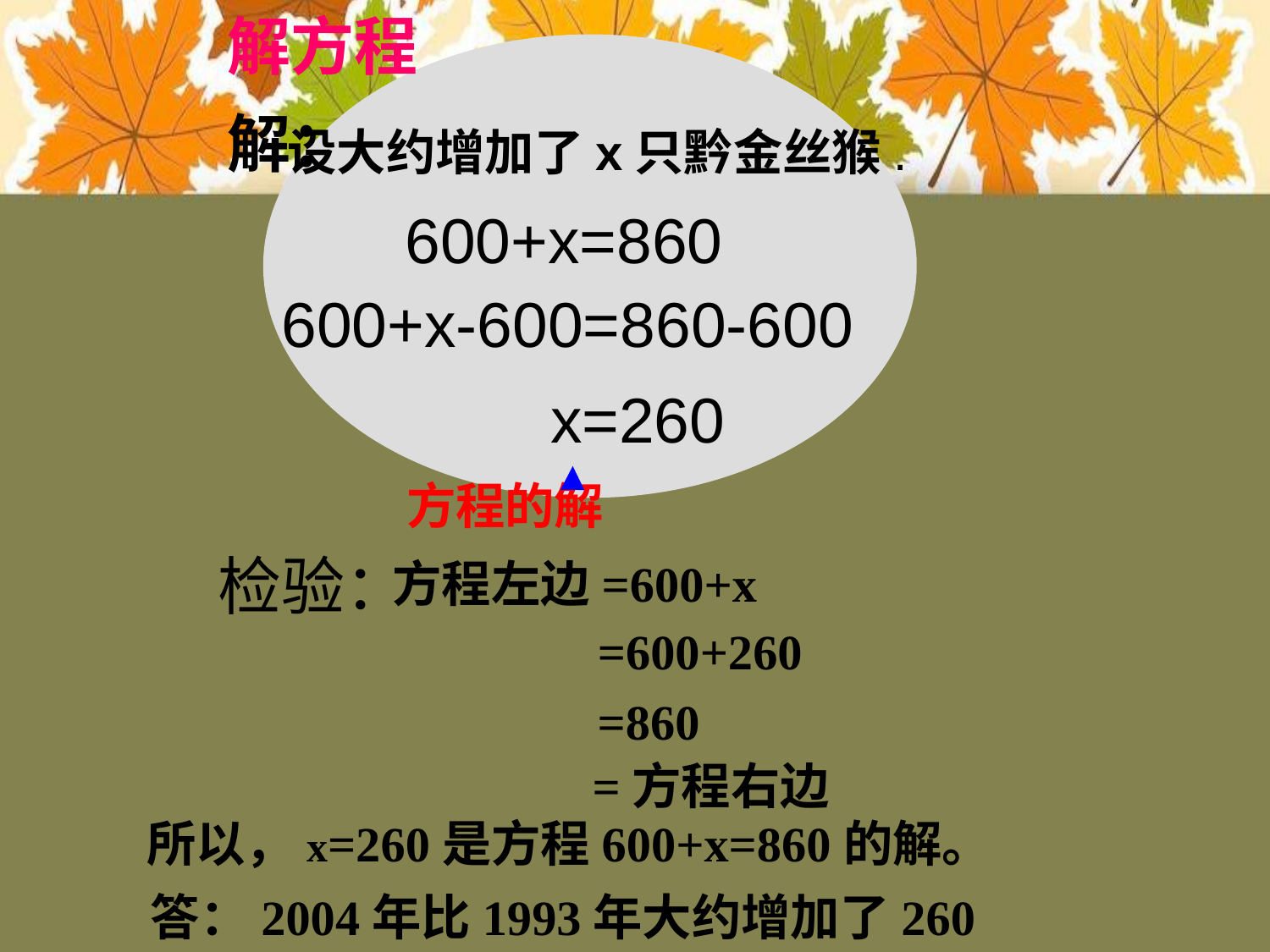

解方程

解：
     设大约增加了x只黔金丝猴.
600+x=860

600+x-600=860-600
       x=260

方程的解
检验：
方程左边=600+x
=600+260
=860

=方程右边
所以，x=260是方程600+x=860的解。
答：2004年比1993年大约增加了260只。